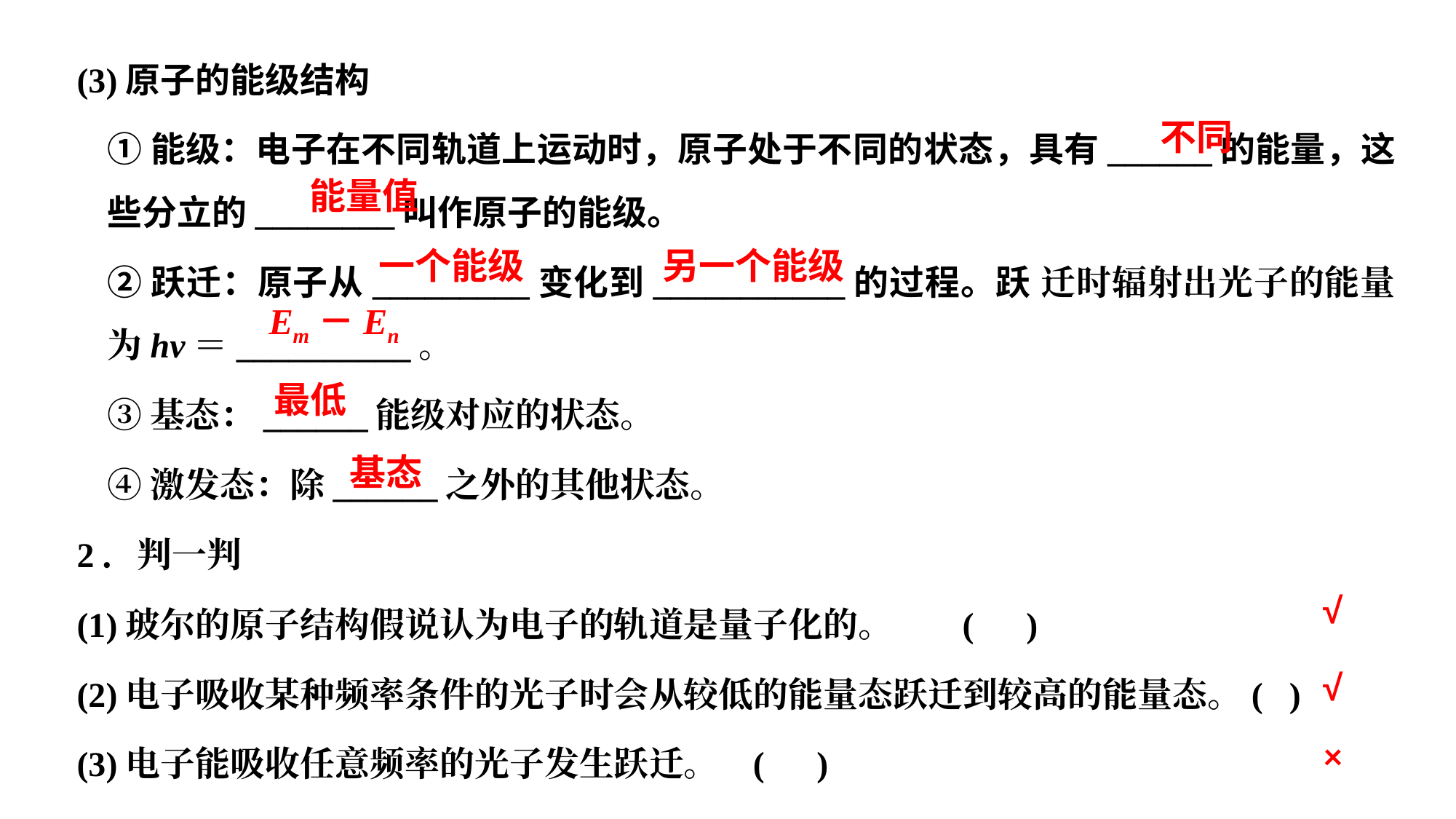

(3)原子的能级结构
①能级：电子在不同轨道上运动时，原子处于不同的状态，具有______的能量，这些分立的________叫作原子的能级。
②跃迁：原子从_________变化到___________的过程。跃 迁时辐射出光子的能量为hν＝__________。
③基态：______能级对应的状态。
④激发态：除______之外的其他状态。
2．判一判
(1)玻尔的原子结构假说认为电子的轨道是量子化的。	 (      )
(2)电子吸收某种频率条件的光子时会从较低的能量态跃迁到较高的能量态。(   )
(3)电子能吸收任意频率的光子发生跃迁。		 (      )

不同
能量值
一个能级
另一个能级
Em－En
最低
基态
√
√
×